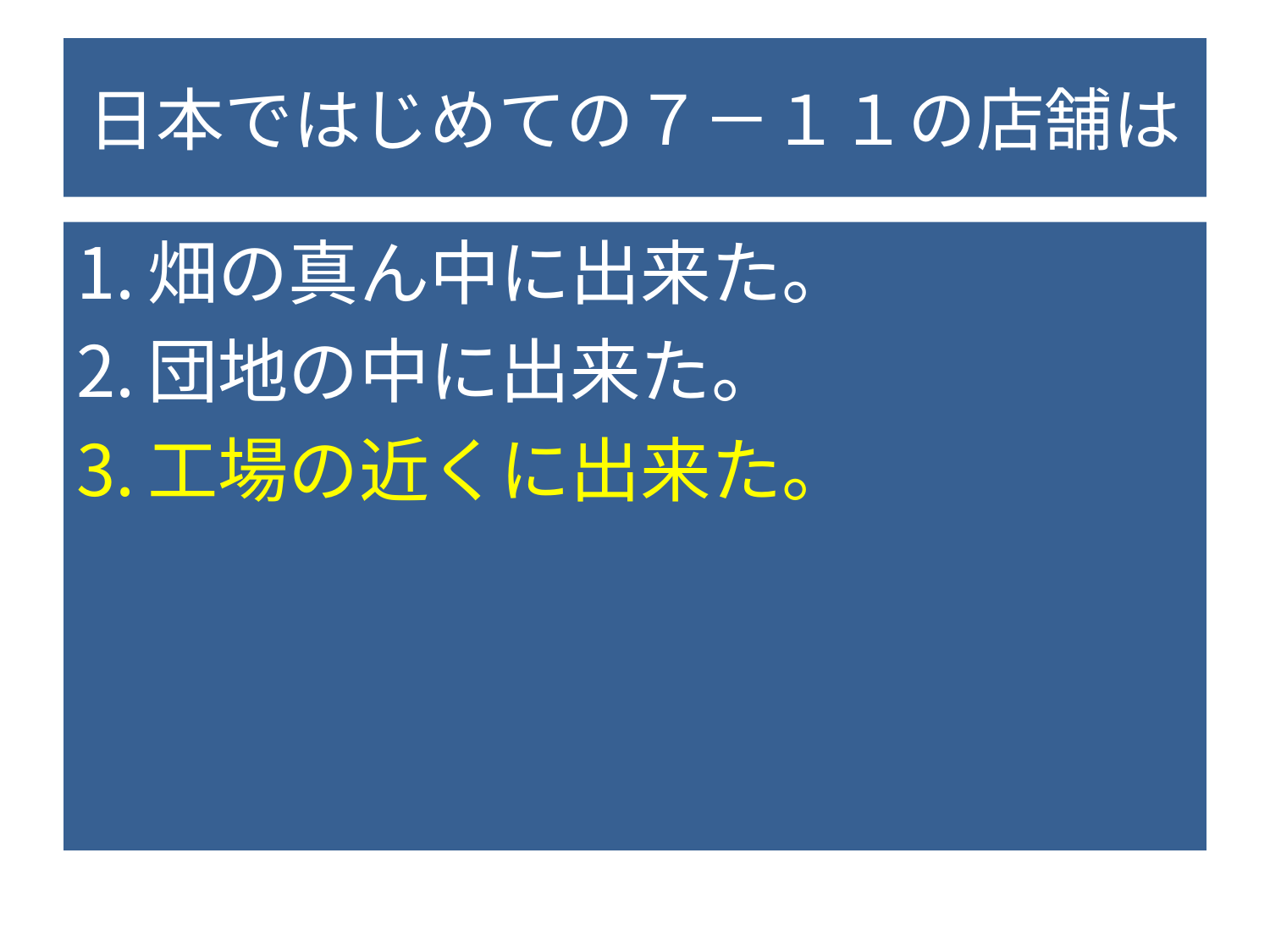

# 日本ではじめての７－１１の店舗は
畑の真ん中に出来た。
団地の中に出来た。
工場の近くに出来た。